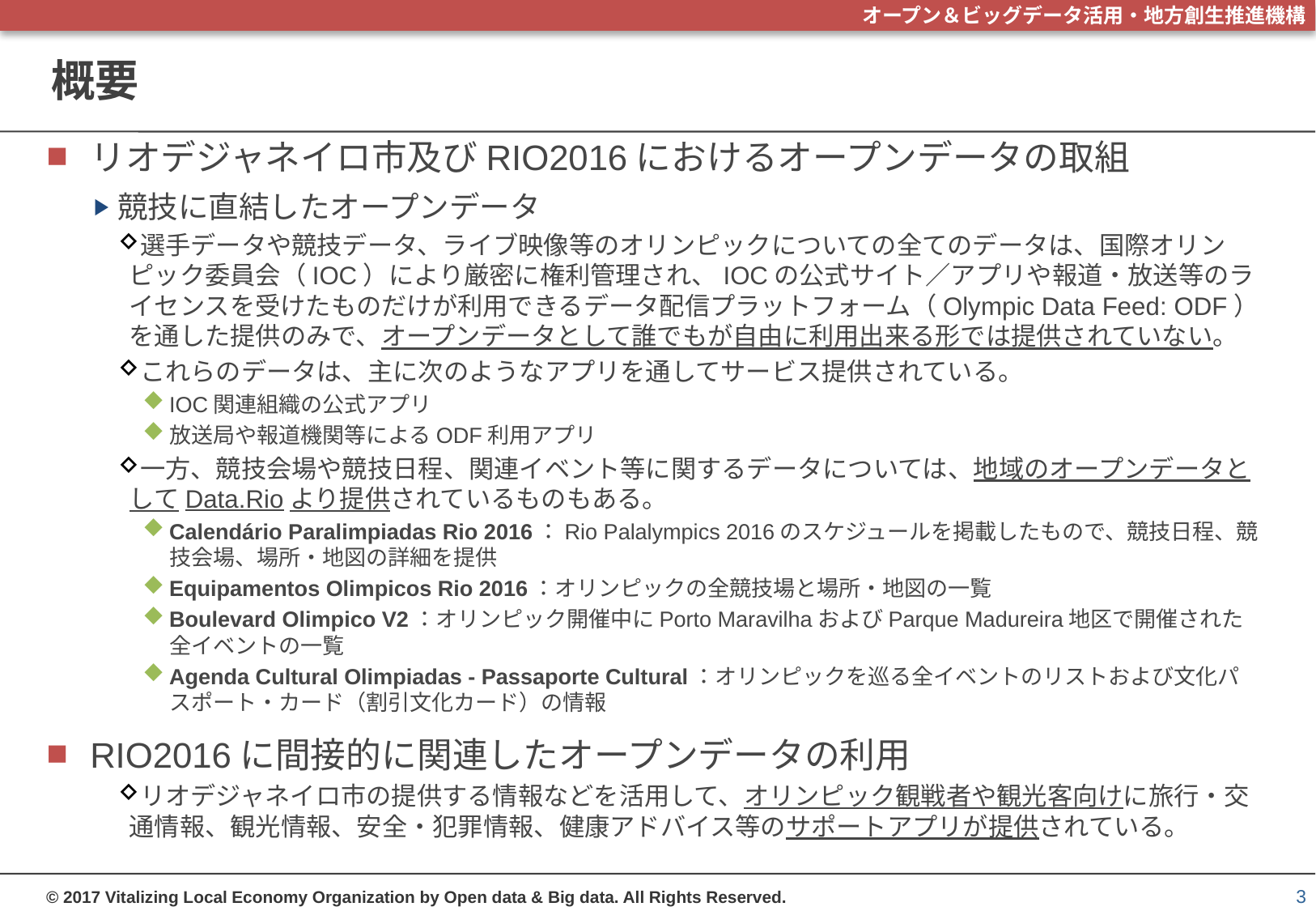

# 概要
リオデジャネイロ市及びRIO2016におけるオープンデータの取組
競技に直結したオープンデータ
選手データや競技データ、ライブ映像等のオリンピックについての全てのデータは、国際オリンピック委員会（IOC）により厳密に権利管理され、IOCの公式サイト／アプリや報道・放送等のライセンスを受けたものだけが利用できるデータ配信プラットフォーム（Olympic Data Feed: ODF）を通した提供のみで、オープンデータとして誰でもが自由に利用出来る形では提供されていない。
これらのデータは、主に次のようなアプリを通してサービス提供されている。
IOC関連組織の公式アプリ
放送局や報道機関等によるODF利用アプリ
一方、競技会場や競技日程、関連イベント等に関するデータについては、地域のオープンデータとしてData.Rioより提供されているものもある。
Calendário Paralimpiadas Rio 2016：Rio Palalympics 2016のスケジュールを掲載したもので、競技日程、競技会場、場所・地図の詳細を提供
Equipamentos Olimpicos Rio 2016：オリンピックの全競技場と場所・地図の一覧
Boulevard Olimpico V2：オリンピック開催中にPorto MaravilhaおよびParque Madureira地区で開催された全イベントの一覧
Agenda Cultural Olimpiadas - Passaporte Cultural：オリンピックを巡る全イベントのリストおよび文化パスポート・カード（割引文化カード）の情報
RIO2016に間接的に関連したオープンデータの利用
リオデジャネイロ市の提供する情報などを活用して、オリンピック観戦者や観光客向けに旅行・交通情報、観光情報、安全・犯罪情報、健康アドバイス等のサポートアプリが提供されている。
3